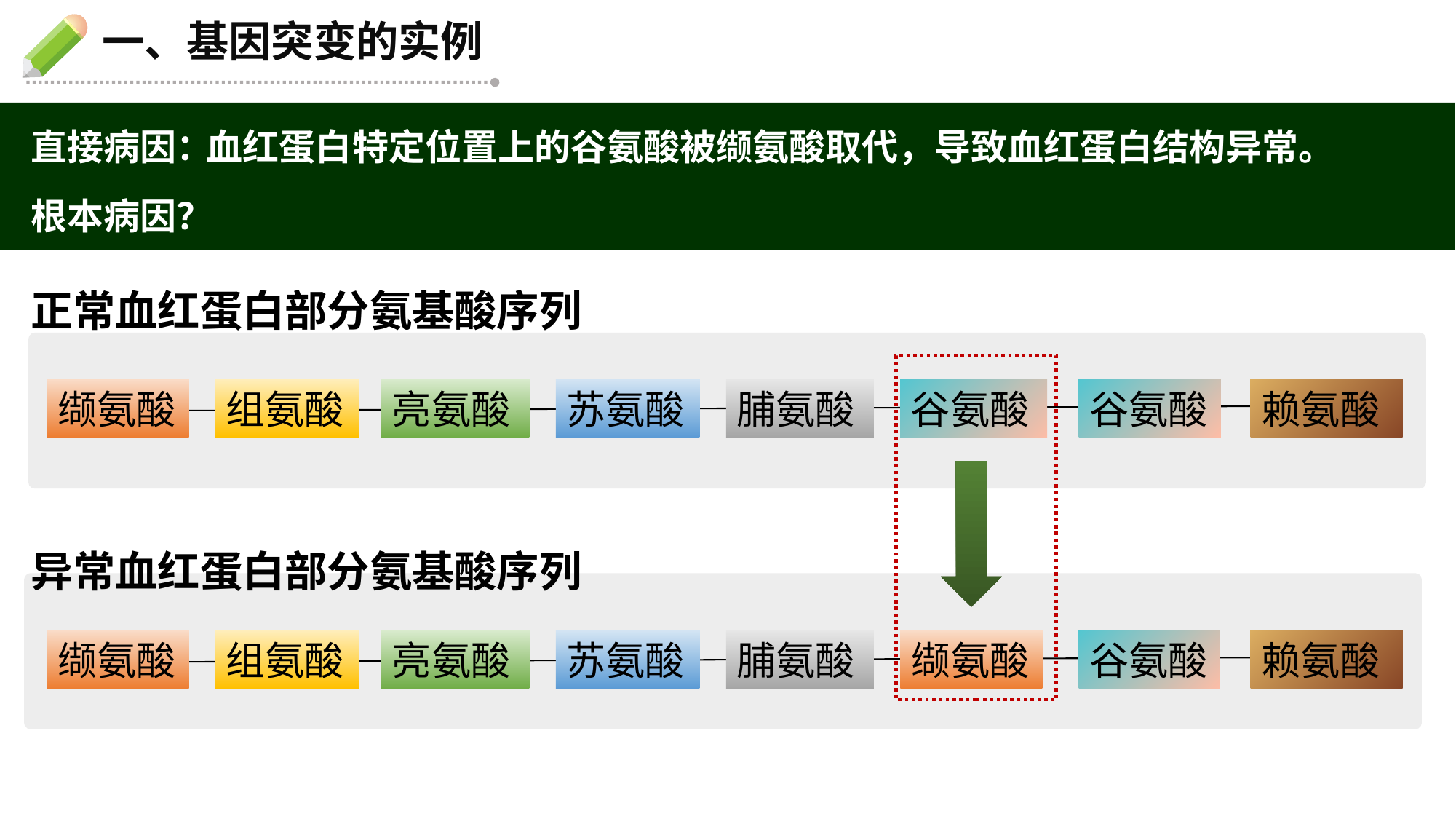

一、基因突变的实例

直接病因：
血红蛋白特定位置上的谷氨酸被缬氨酸取代，导致血红蛋白结构异常。
根本病因？
正常血红蛋白部分氨基酸序列

缬氨酸
组氨酸
亮氨酸
苏氨酸
脯氨酸
谷氨酸
谷氨酸
赖氨酸

异常血红蛋白部分氨基酸序列

缬氨酸
组氨酸
亮氨酸
苏氨酸
脯氨酸
谷氨酸
赖氨酸
缬氨酸